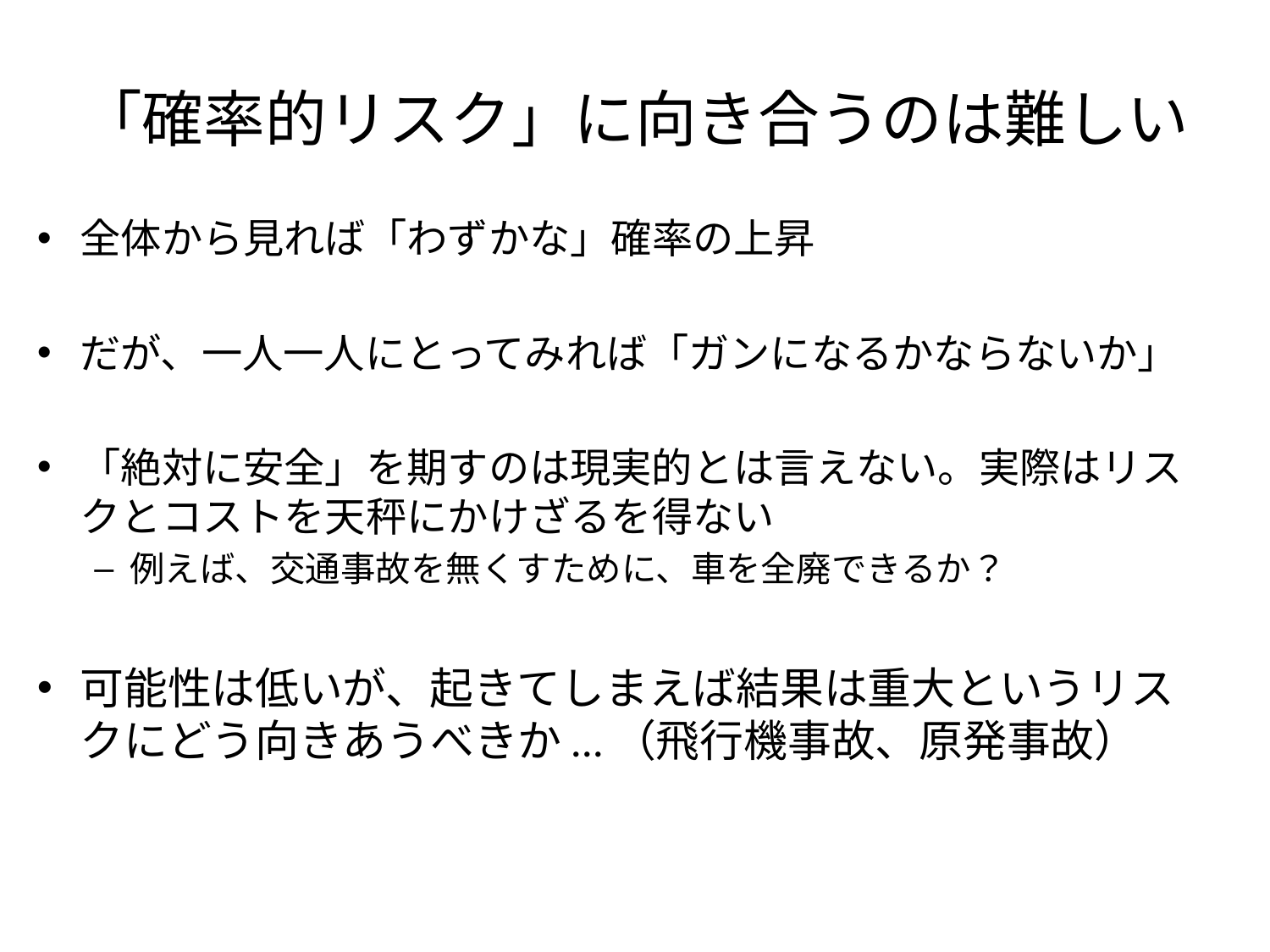

# 「確率的リスク」に向き合うのは難しい
全体から見れば「わずかな」確率の上昇

だが、一人一人にとってみれば「ガンになるかならないか」

「絶対に安全」を期すのは現実的とは言えない。実際はリスクとコストを天秤にかけざるを得ない
例えば、交通事故を無くすために、車を全廃できるか？

可能性は低いが、起きてしまえば結果は重大というリスクにどう向きあうべきか...（飛行機事故、原発事故）